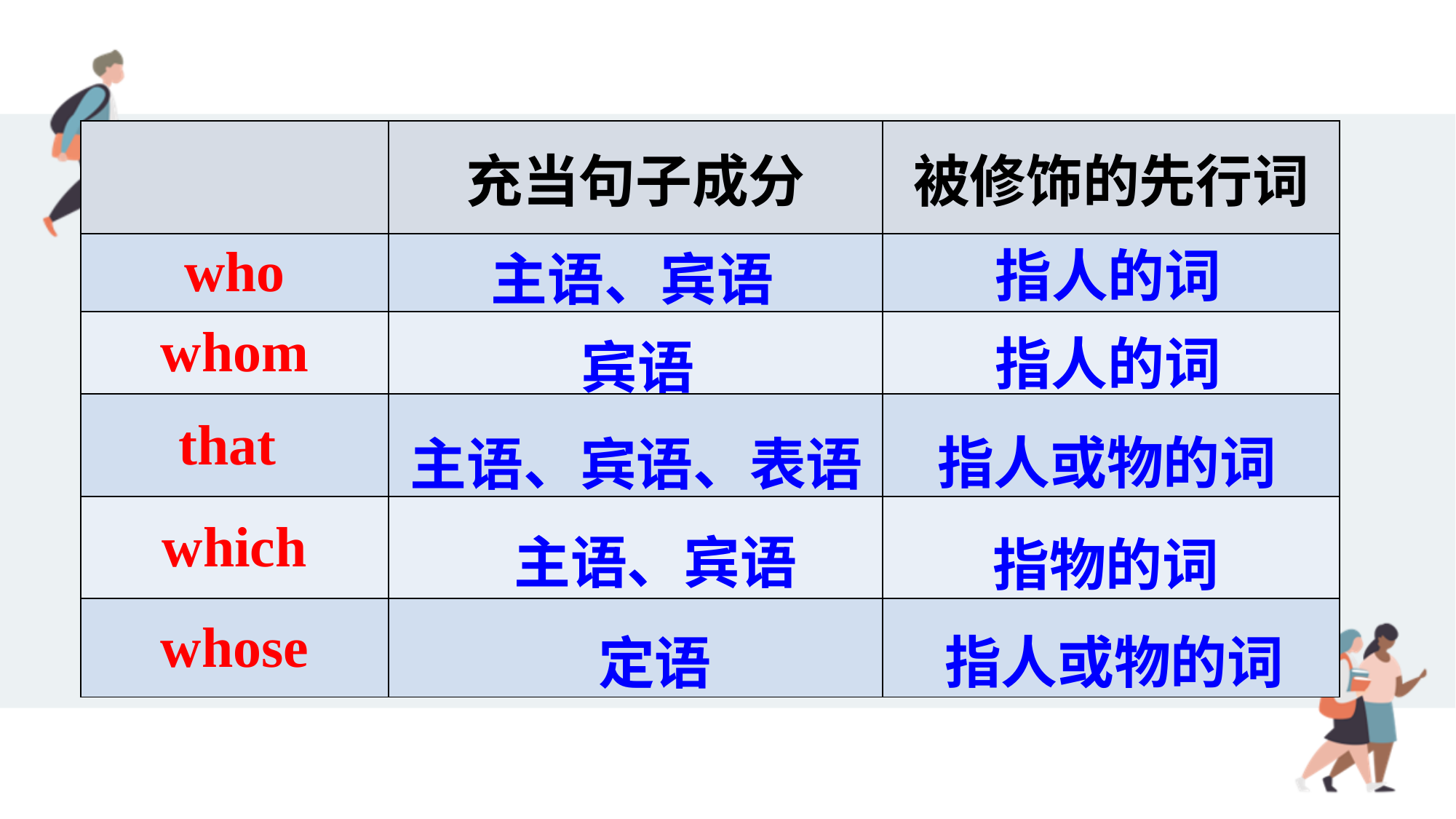

|  | 充当句子成分 | 被修饰的先行词 |
| --- | --- | --- |
| who |  |  |
| whom |  |  |
| that |  |  |
| which |  |  |
| whose |  |  |
指人的词
主语、宾语
指人的词
宾语
指人或物的词
主语、宾语、表语
主语、宾语
指物的词
指人或物的词
定语